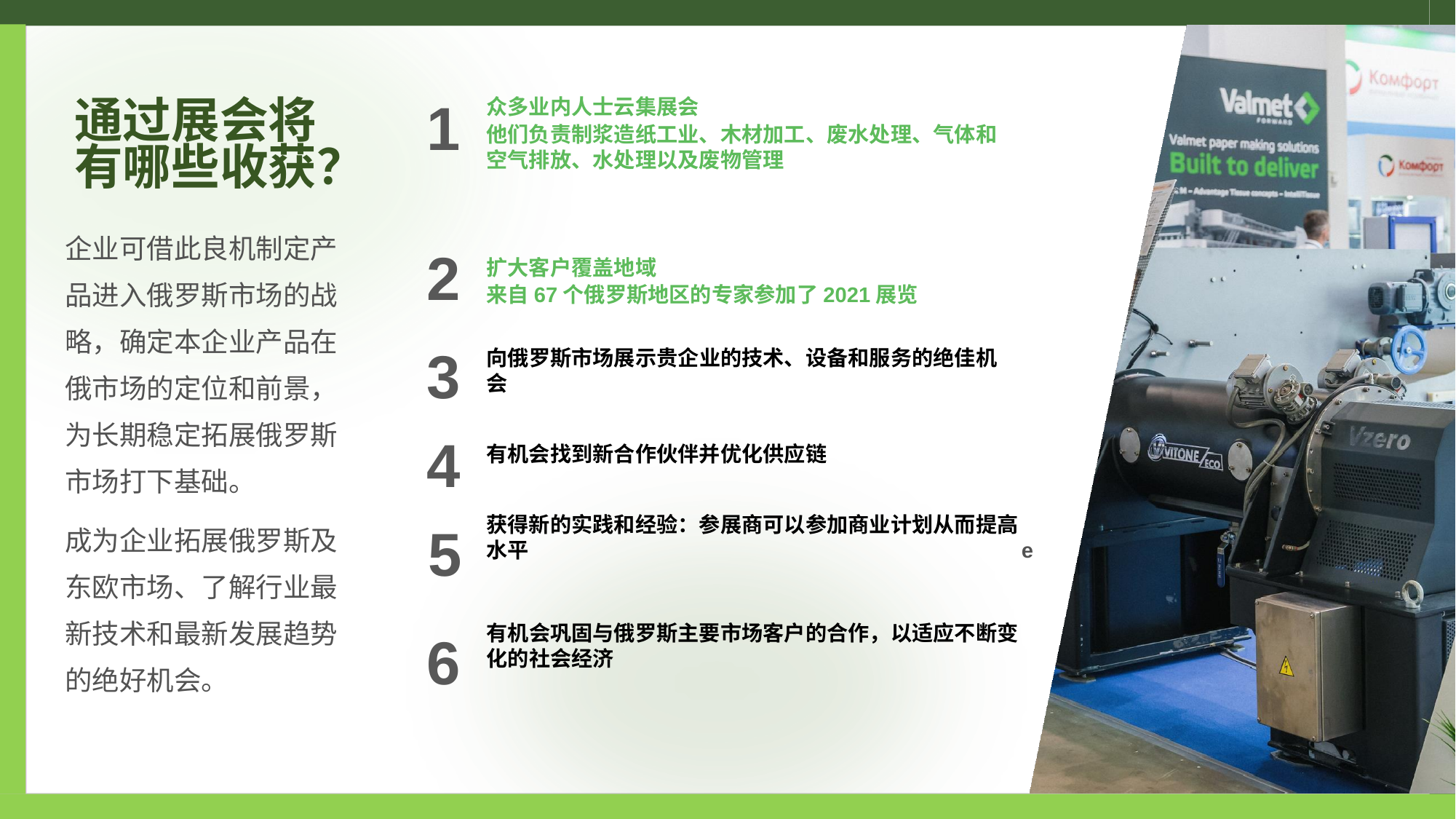

通过展会将有哪些收获？
1

2
3
4
5
6
众多业内人士云集展会
他们负责制浆造纸工业、木材加工、废水处理、气体和空气排放、水处理以及废物管理

扩大客户覆盖地域
来自67个俄罗斯地区的专家参加了2021展览
企业可借此良机制定产品进入俄罗斯市场的战略，确定本企业产品在俄市场的定位和前景，为长期稳定拓展俄罗斯市场打下基础。
成为企业拓展俄罗斯及东欧市场、了解行业最新技术和最新发展趋势的绝好机会。
向俄罗斯市场展示贵企业的技术、设备和服务的绝佳机会
有机会找到新合作伙伴并优化供应链
获得新的实践和经验：参展商可以参加商业计划从而提高水平
e
有机会巩固与俄罗斯主要市场客户的合作，以适应不断变化的社会经济